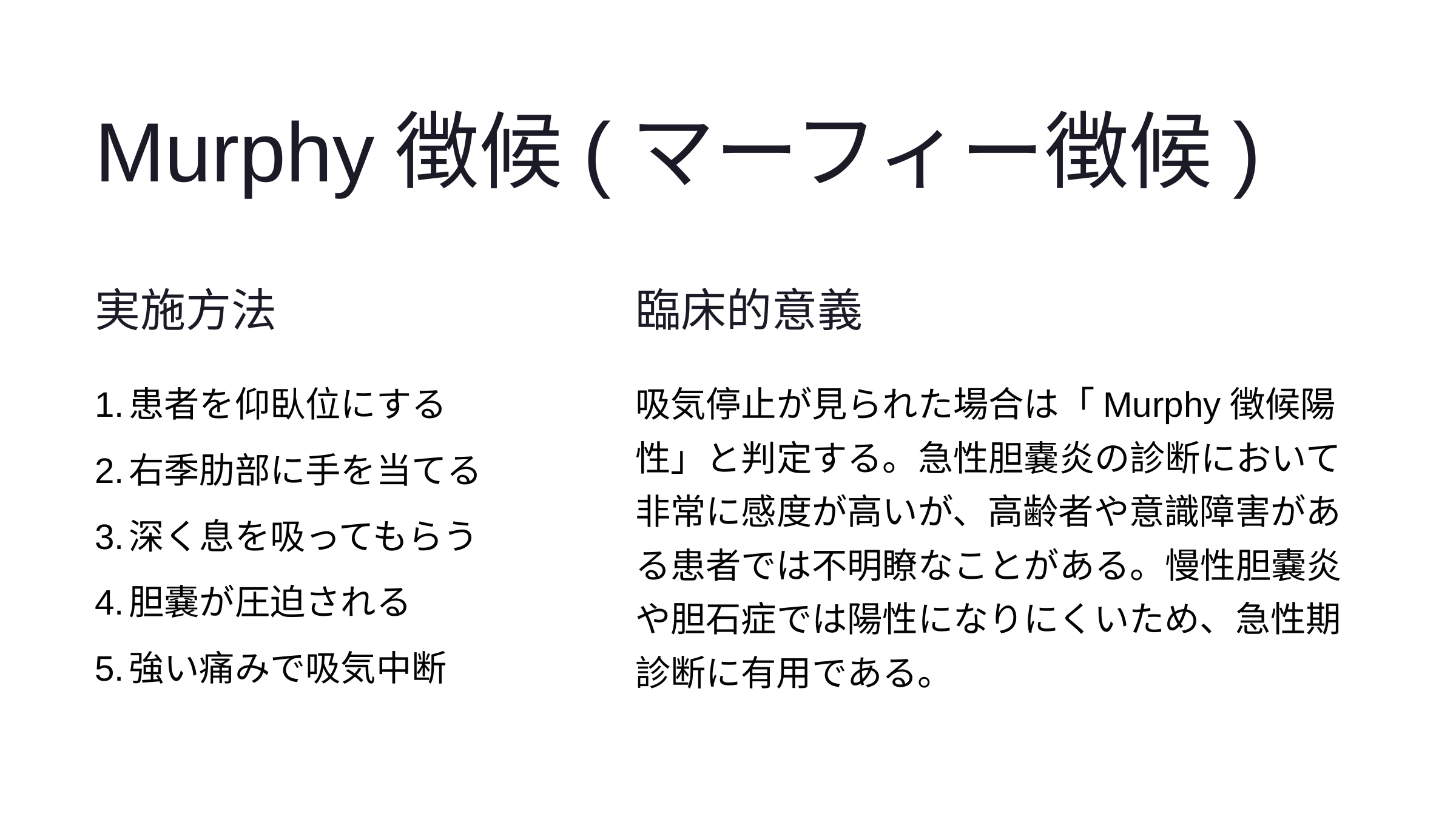

Murphy徴候(マーフィー徴候)
実施方法
臨床的意義
患者を仰臥位にする
吸気停止が見られた場合は「Murphy徴候陽性」と判定する。急性胆嚢炎の診断において非常に感度が高いが、高齢者や意識障害がある患者では不明瞭なことがある。慢性胆嚢炎や胆石症では陽性になりにくいため、急性期診断に有用である。
右季肋部に手を当てる
深く息を吸ってもらう
胆嚢が圧迫される
強い痛みで吸気中断